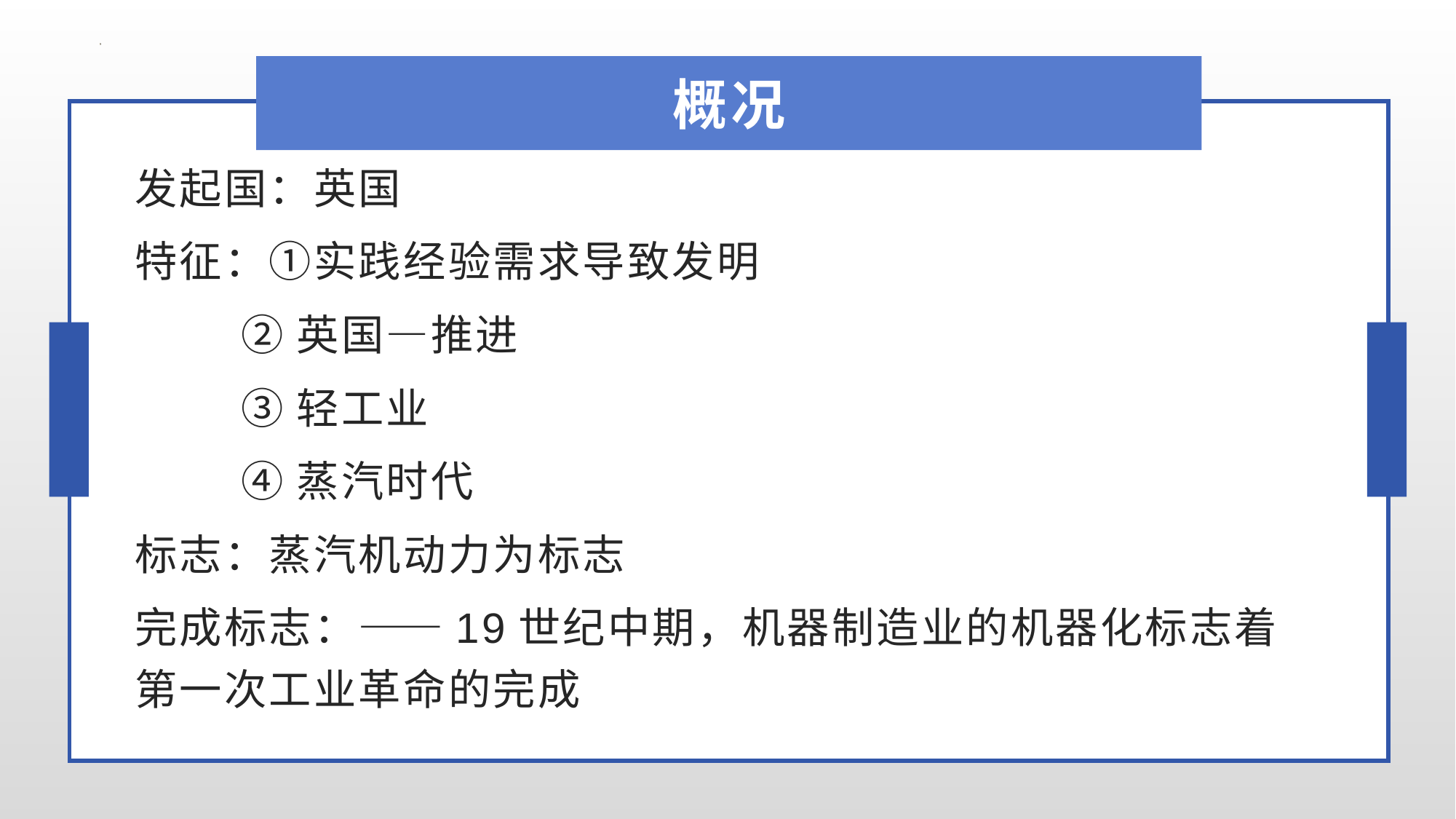

概况

发起国：英国
特征：①实践经验需求导致发明
         ②英国—推进
         ③轻工业
         ④蒸汽时代
标志：蒸汽机动力为标志
完成标志：——19世纪中期，机器制造业的机器化标志着第一次工业革命的完成